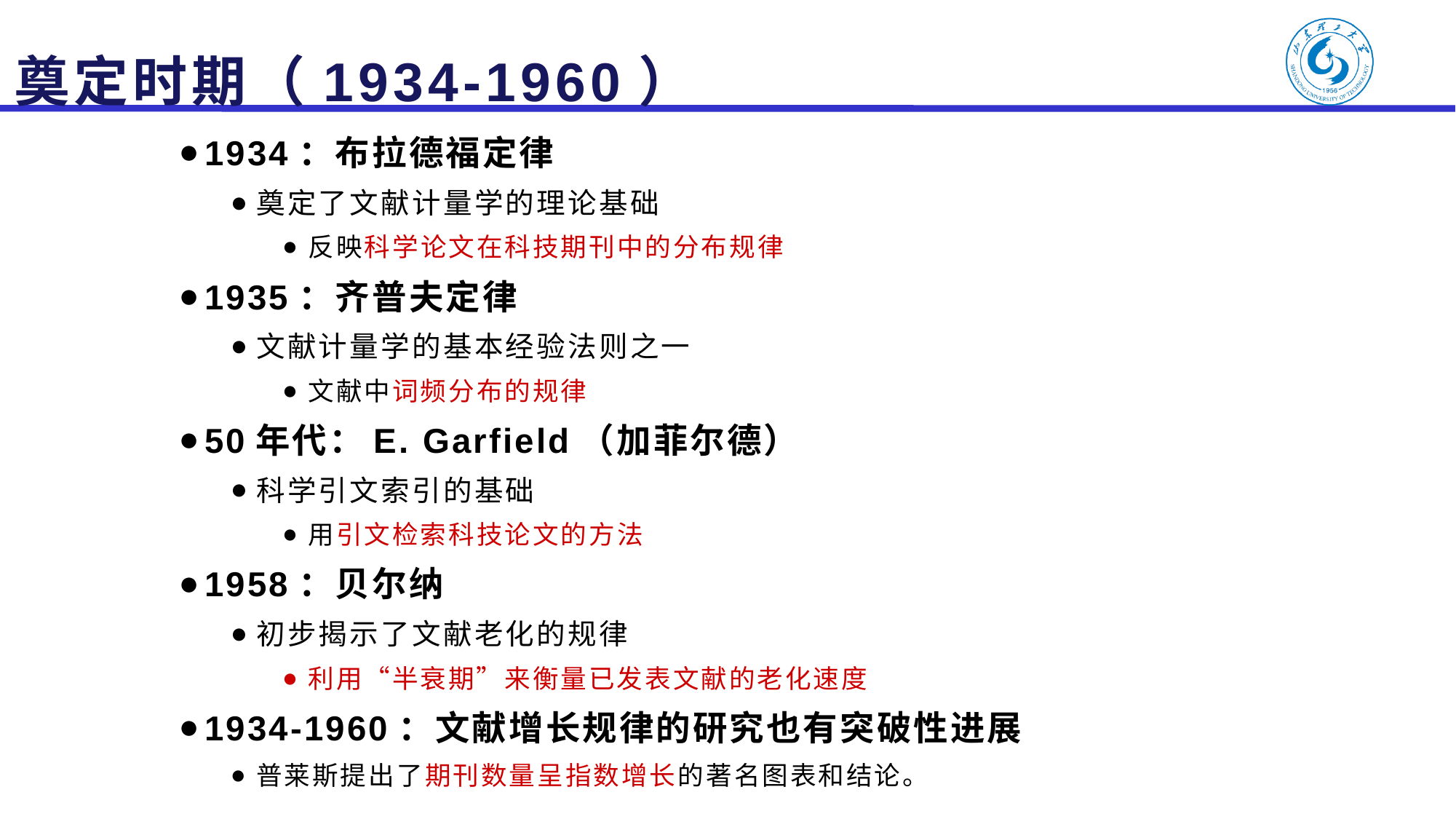

# 奠定时期（1934-1960）
1934：布拉德福定律
奠定了文献计量学的理论基础
反映科学论文在科技期刊中的分布规律
1935：齐普夫定律
文献计量学的基本经验法则之一
文献中词频分布的规律
50年代：E. Garfield（加菲尔德）
科学引文索引的基础
用引文检索科技论文的方法
1958：贝尔纳
初步揭示了文献老化的规律
利用“半衰期”来衡量已发表文献的老化速度
1934-1960：文献增长规律的研究也有突破性进展
普莱斯提出了期刊数量呈指数增长的著名图表和结论。